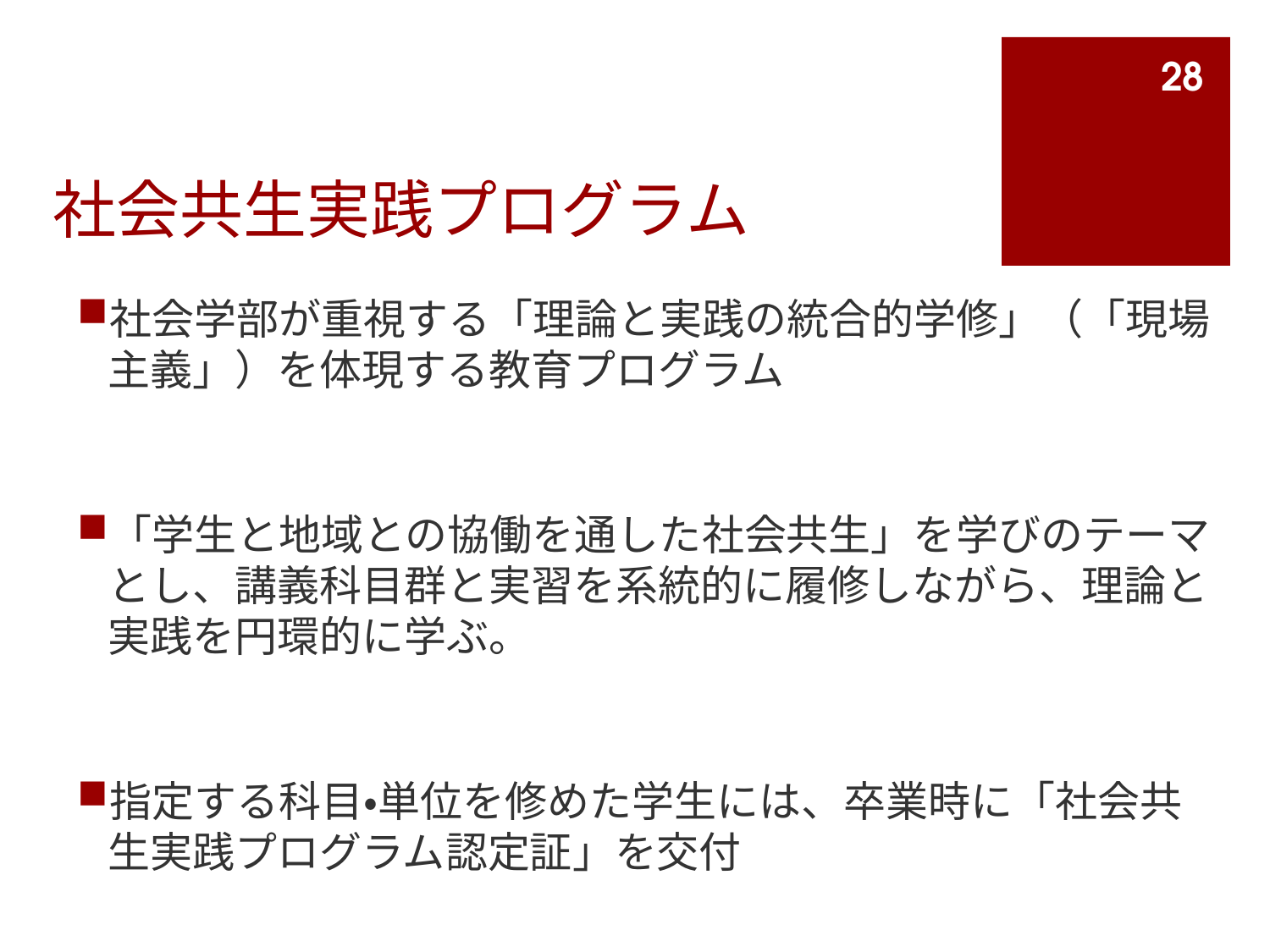

28
# 社会共生実践プログラム
社会学部が重視する「理論と実践の統合的学修」（「現場主義」）を体現する教育プログラム

「学生と地域との協働を通した社会共生」を学びのテーマとし、講義科目群と実習を系統的に履修しながら、理論と実践を円環的に学ぶ。

指定する科目・単位を修めた学生には、卒業時に「社会共生実践プログラム認定証」を交付